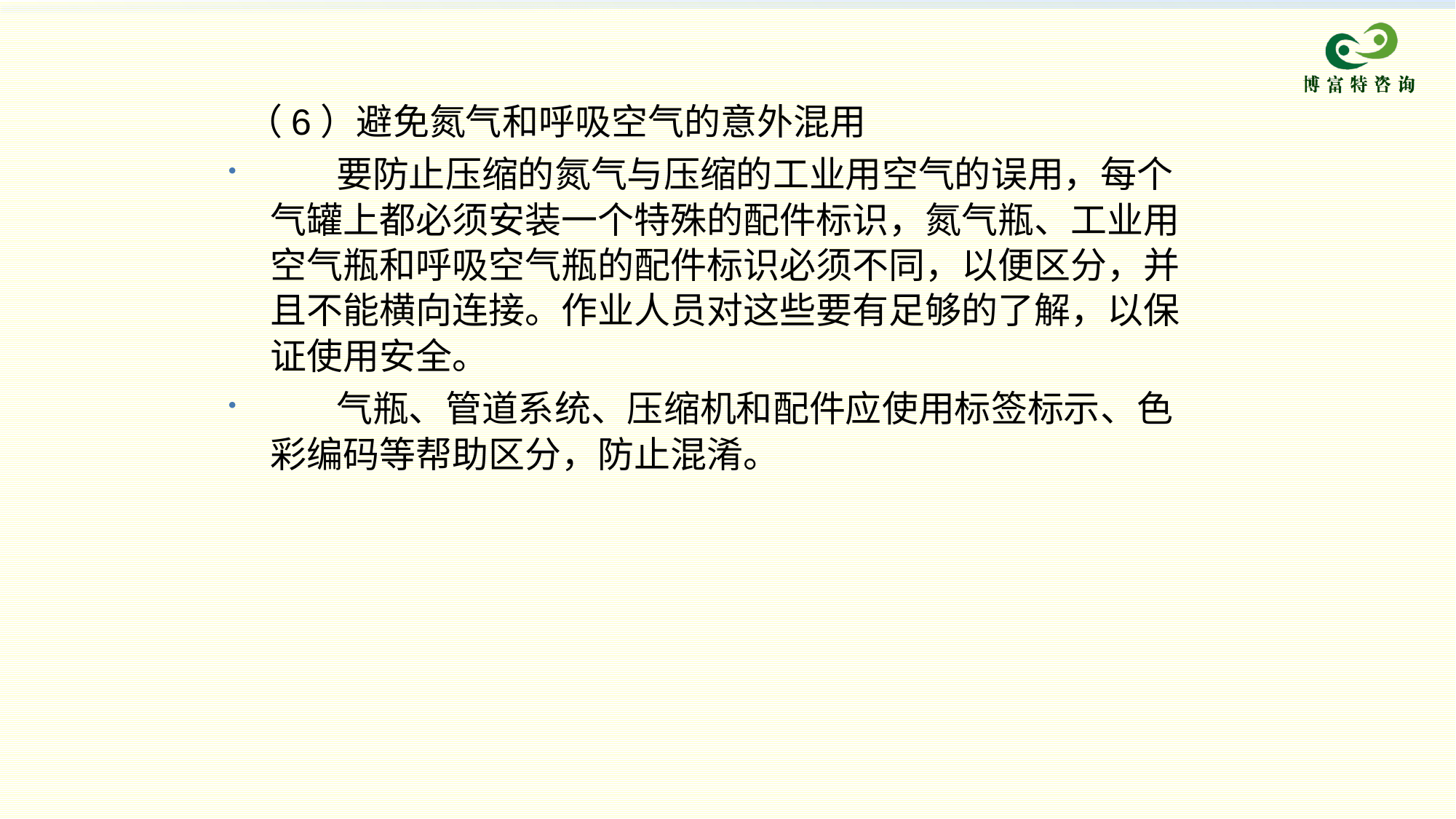

（6）避免氮气和呼吸空气的意外混用
       要防止压缩的氮气与压缩的工业用空气的误用，每个气罐上都必须安装一个特殊的配件标识，氮气瓶、工业用空气瓶和呼吸空气瓶的配件标识必须不同，以便区分，并且不能横向连接。作业人员对这些要有足够的了解，以保证使用安全。
       气瓶、管道系统、压缩机和配件应使用标签标示、色彩编码等帮助区分，防止混淆。